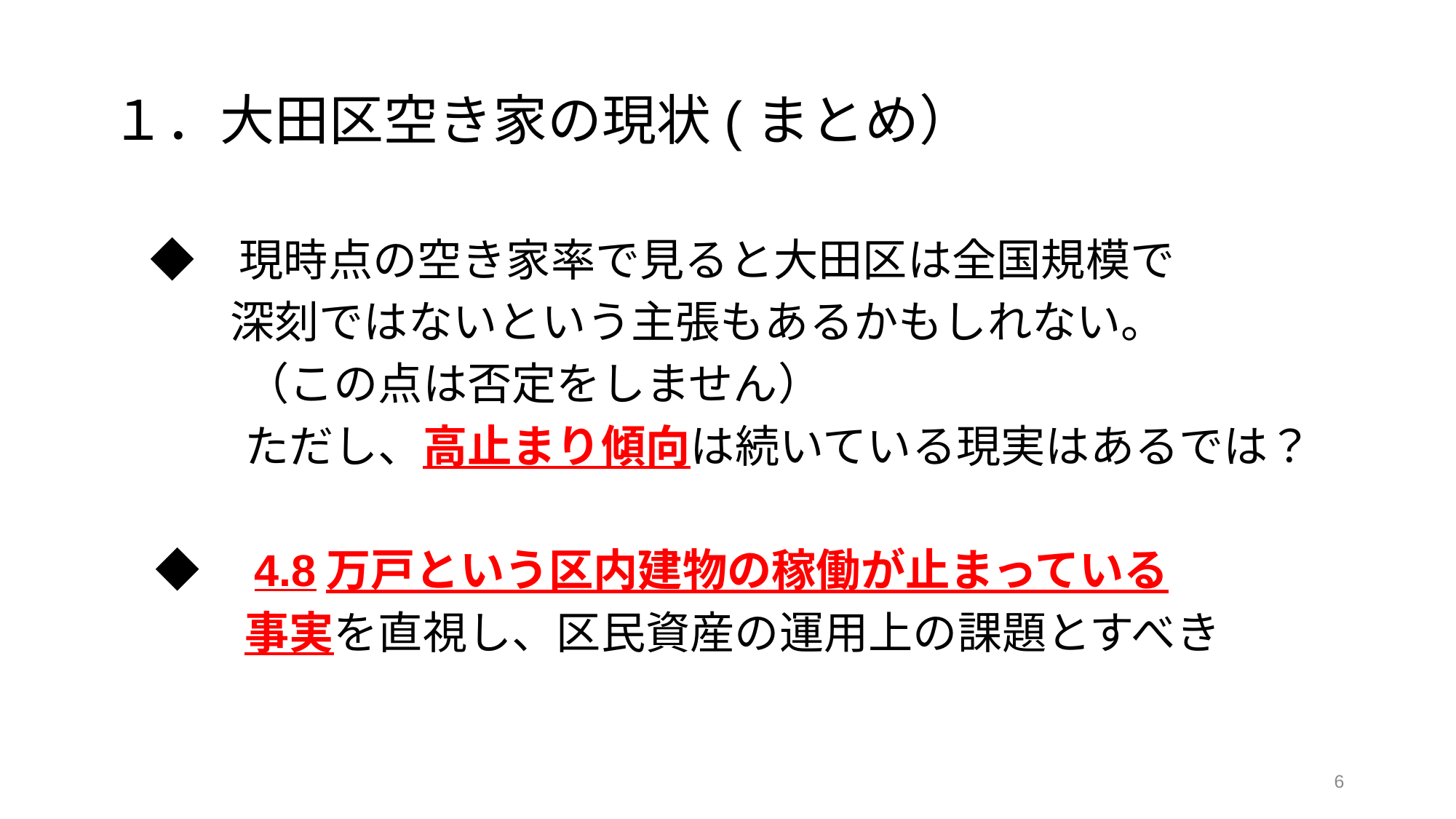

# １．大田区空き家の現状(まとめ）

　◆　現時点の空き家率で見ると大田区は全国規模で
　　   深刻ではないという主張もあるかもしれない。
　　　（この点は否定をしません）
　　　ただし、高止まり傾向は続いている現実はあるでは？

　◆　4.8万戸という区内建物の稼働が止まっている
　　　事実を直視し、区民資産の運用上の課題とすべき

6